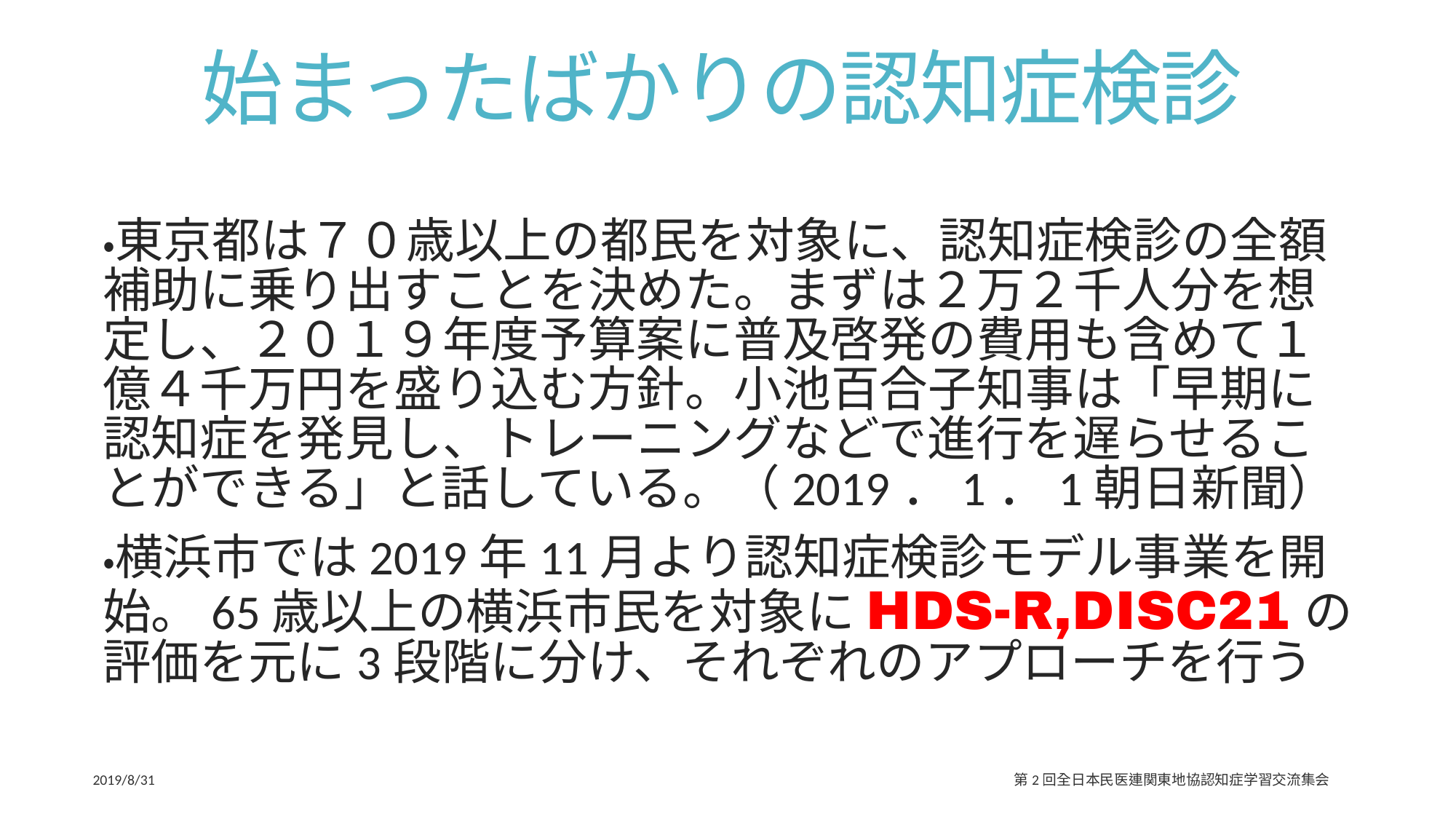

# 始まったばかりの認知症検診

・東京都は７０歳以上の都民を対象に、認知症検診の全額補助に乗り出すことを決めた。まずは２万２千人分を想定し、２０１９年度予算案に普及啓発の費用も含めて１億４千万円を盛り込む方針。小池百合子知事は「早期に認知症を発見し、トレーニングなどで進行を遅らせることができる」と話している。（2019．1．1朝日新聞）
・横浜市では2019年11月より認知症検診モデル事業を開始。65歳以上の横浜市民を対象にHDS-R,DISC21の評価を元に3段階に分け、それぞれのアプローチを行う
2019/8/31
第2回全日本民医連関東地協認知症学習交流集会